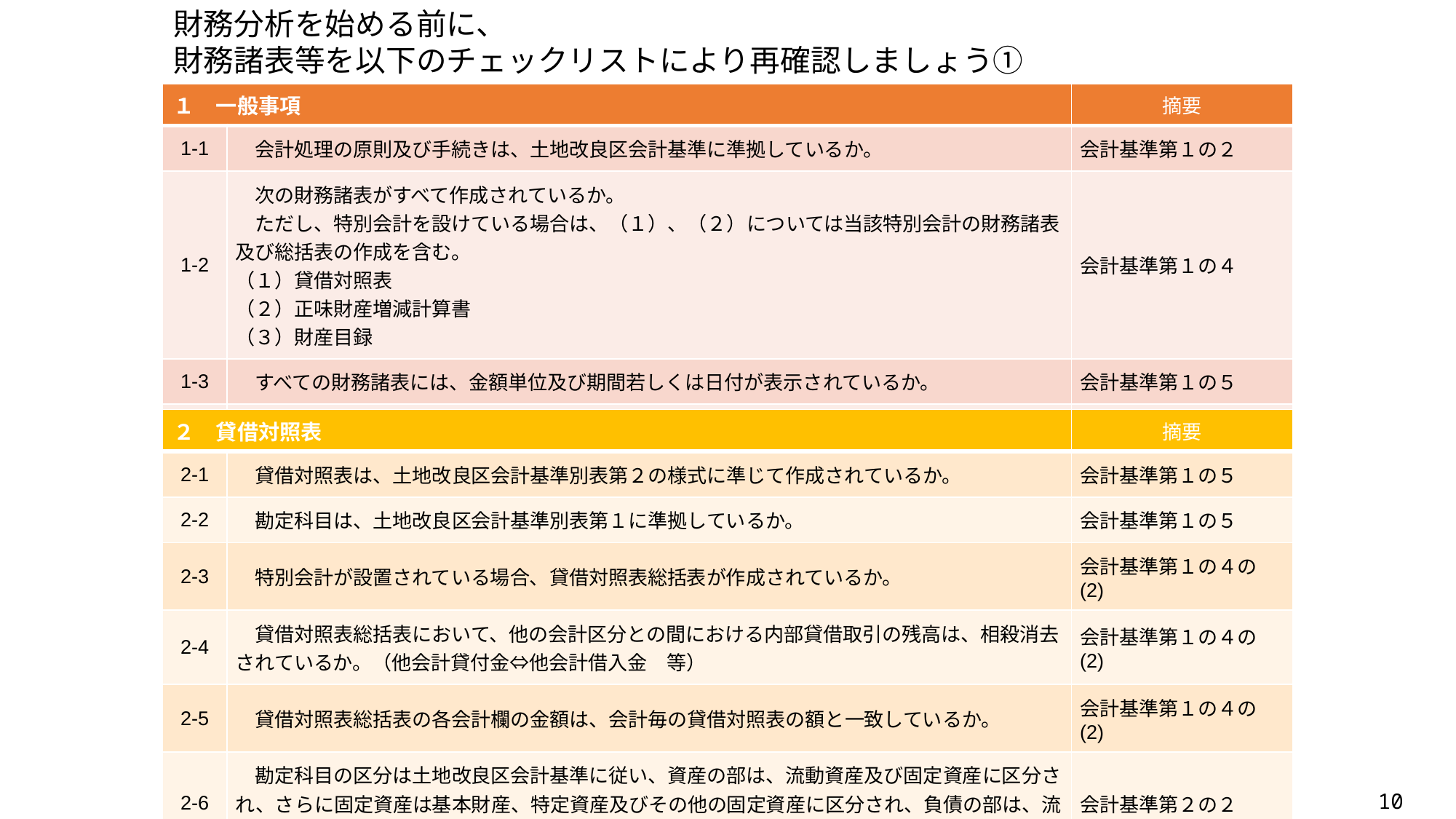

財務分析を始める前に、
財務諸表等を以下のチェックリストにより再確認しましょう①
| １　一般事項 | 内　　容 | 摘要 |
| --- | --- | --- |
| 1-1 | 会計処理の原則及び手続きは、土地改良区会計基準に準拠しているか。 | 会計基準第１の２ |
| 1-2 | 次の財務諸表がすべて作成されているか。 　ただし、特別会計を設けている場合は、（１）、（２）については当該特別会計の財務諸表及び総括表の作成を含む。 （１）貸借対照表 （２）正味財産増減計算書 （３）財産目録 | 会計基準第１の４ |
| 1-3 | すべての財務諸表には、金額単位及び期間若しくは日付が表示されているか。 | 会計基準第１の５ |
| 1-4 | 財務諸表の注記は記載されているか。 | 会計基準第６ |
| ２　貸借対照表 | 内　　容 | 摘要 |
| --- | --- | --- |
| 2-1 | 貸借対照表は、土地改良区会計基準別表第２の様式に準じて作成されているか。 | 会計基準第１の５ |
| 2-2 | 勘定科目は、土地改良区会計基準別表第１に準拠しているか。 | 会計基準第１の５ |
| 2-3 | 特別会計が設置されている場合、貸借対照表総括表が作成されているか。 | 会計基準第１の４の(2) |
| 2-4 | 貸借対照表総括表において、他の会計区分との間における内部貸借取引の残高は、相殺消去されているか。（他会計貸付金⇔他会計借入金　等） | 会計基準第１の４の(2) |
| 2-5 | 貸借対照表総括表の各会計欄の金額は、会計毎の貸借対照表の額と一致しているか。 | 会計基準第１の４の(2) |
| 2-6 | 勘定科目の区分は土地改良区会計基準に従い、資産の部は、流動資産及び固定資産に区分され、さらに固定資産は基本財産、特定資産及びその他の固定資産に区分され、負債の部は、流動負債及び固定負債に区分されているか。 | 会計基準第２の２ |
| 2-7 | 定款・規約において、基本財産と定められた資産は、すべて基本財産に区分されているか。 | 会計基準第２の２ |
10